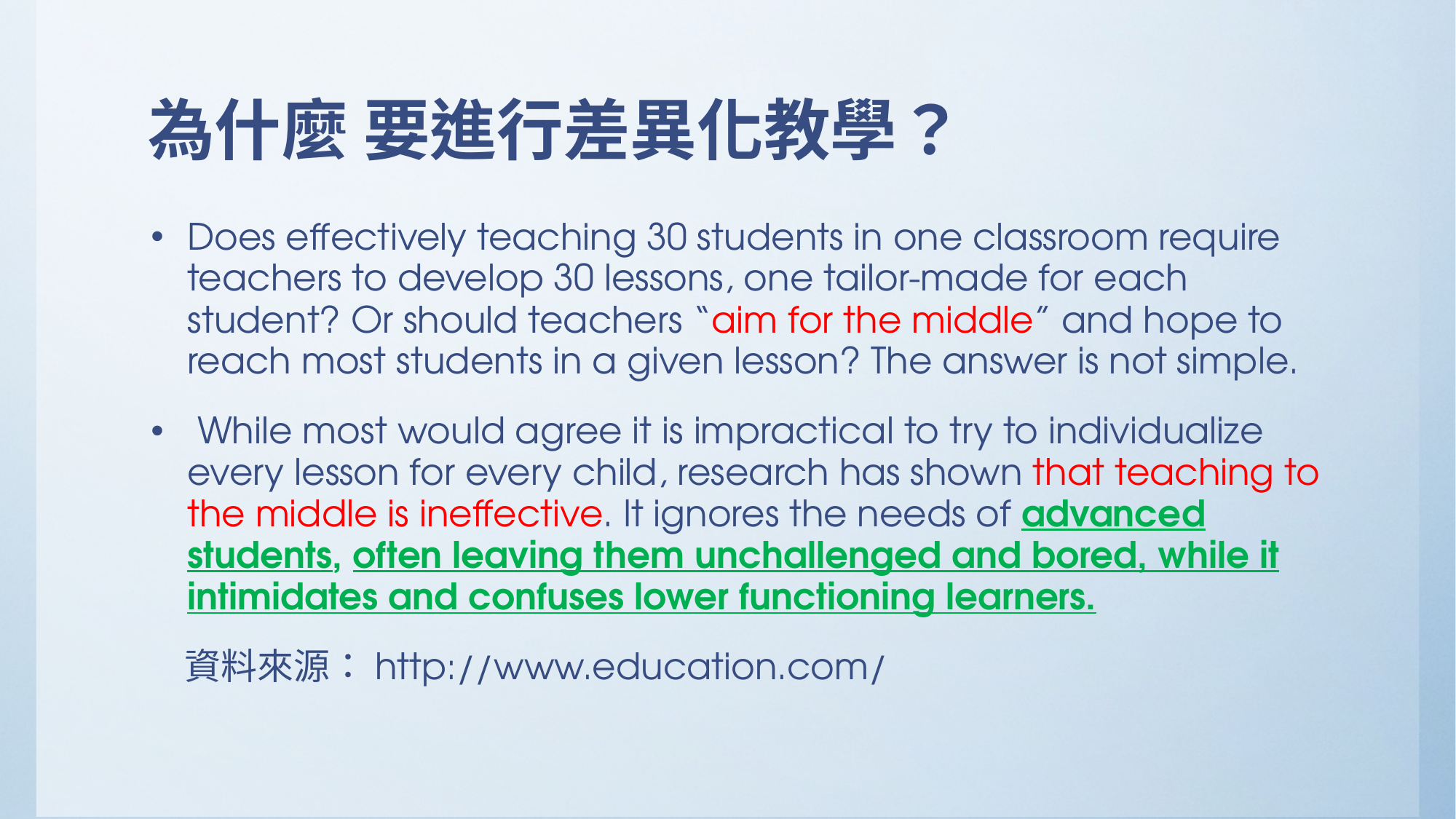

# 為什麼 要進行差異化教學？
Does effectively teaching 30 students in one classroom require teachers to develop 30 lessons, one tailor-made for each student? Or should teachers “aim for the middle” and hope to reach most students in a given lesson? The answer is not simple.
 While most would agree it is impractical to try to individualize every lesson for every child, research has shown that teaching to the middle is ineffective. It ignores the needs of advanced students, often leaving them unchallenged and bored, while it intimidates and confuses lower functioning learners.
   資料來源：http://www.education.com/